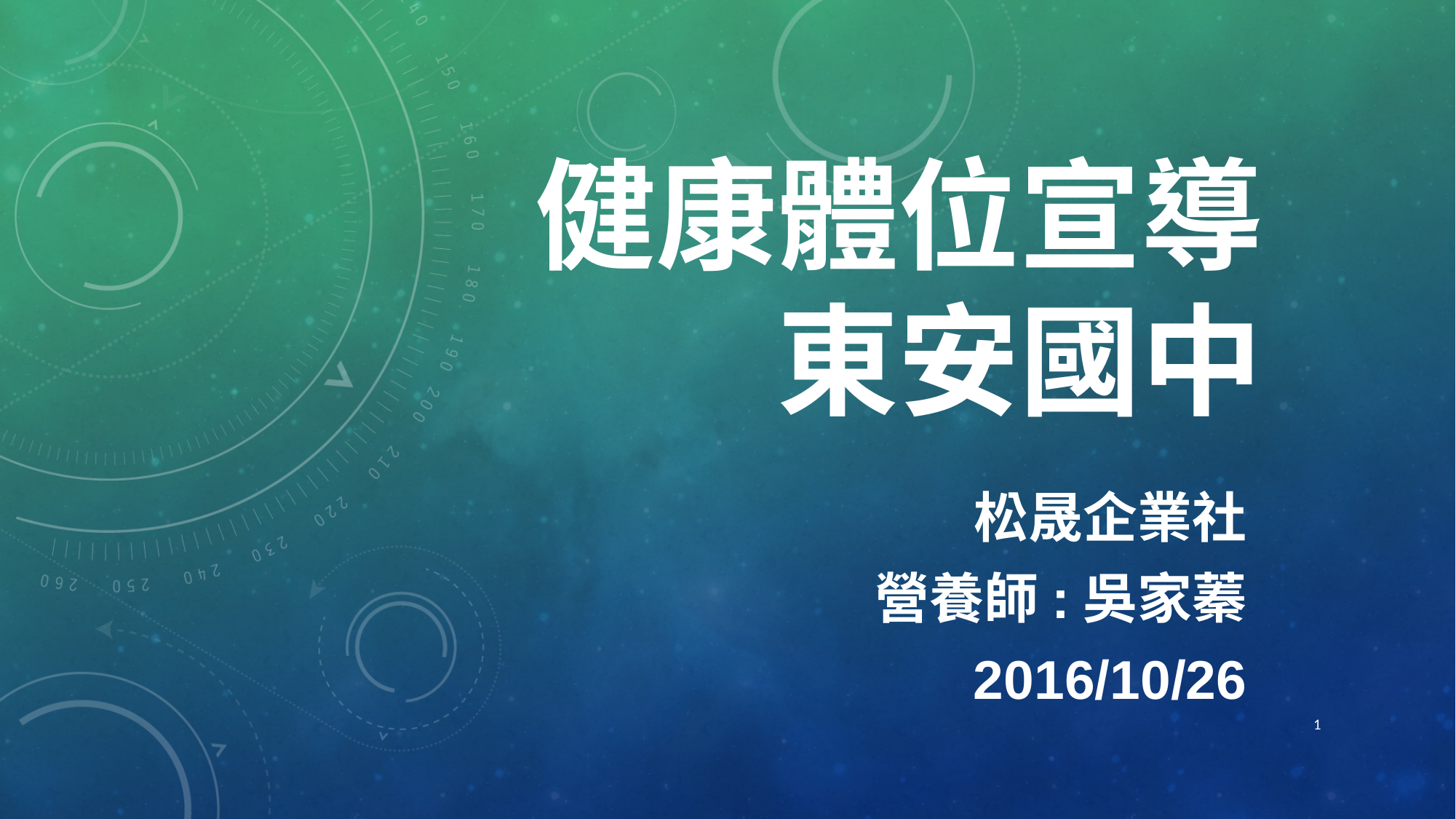

# 健康體位宣導 東安國中
松晟企業社
營養師:吳家蓁
2016/10/26
1